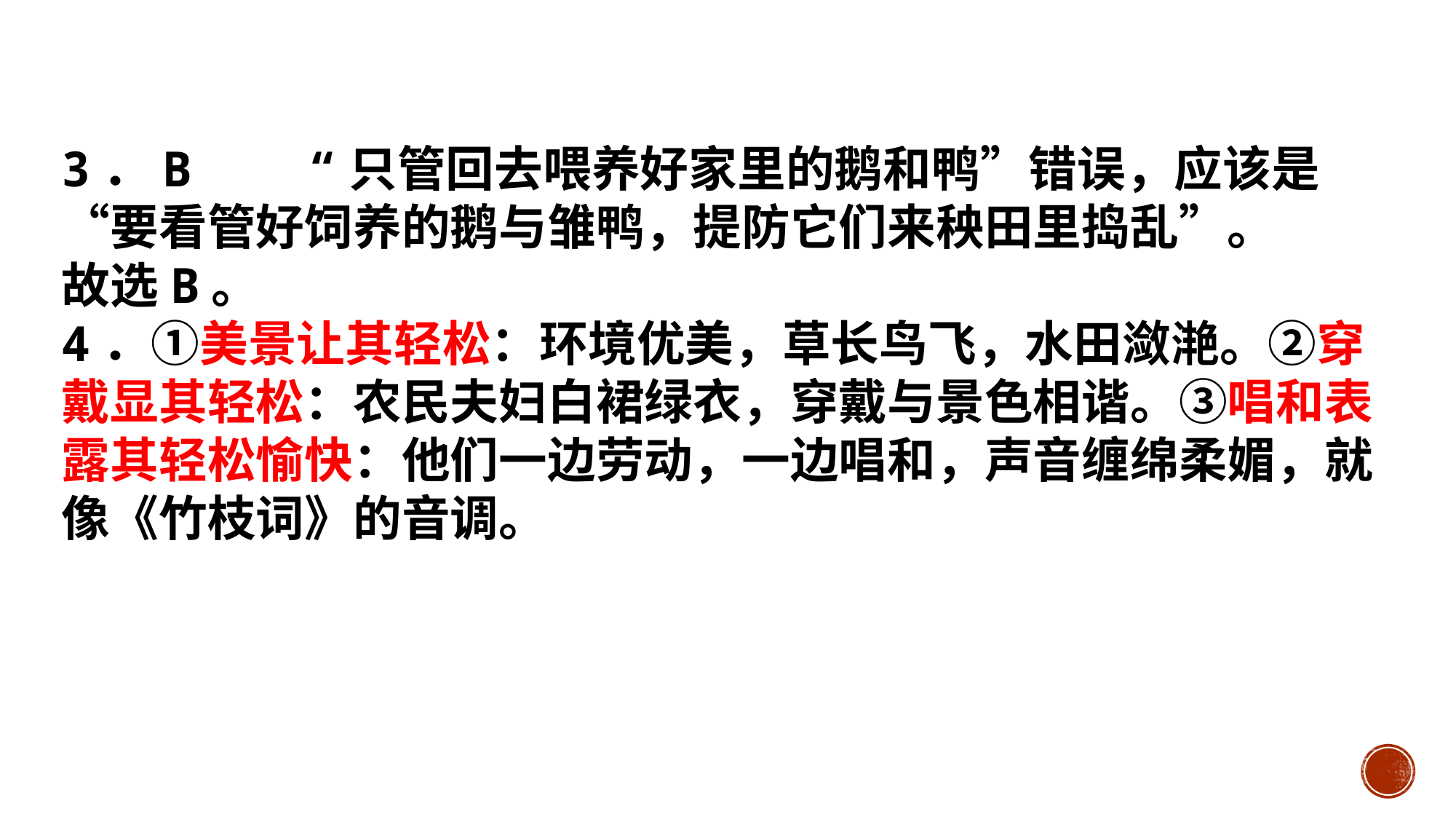

3．B    “只管回去喂养好家里的鹅和鸭”错误，应该是“要看管好饲养的鹅与雏鸭，提防它们来秧田里捣乱”。
故选B。
4．①美景让其轻松：环境优美，草长鸟飞，水田潋滟。②穿戴显其轻松：农民夫妇白裙绿衣，穿戴与景色相谐。③唱和表露其轻松愉快：他们一边劳动，一边唱和，声音缠绵柔媚，就像《竹枝词》的音调。